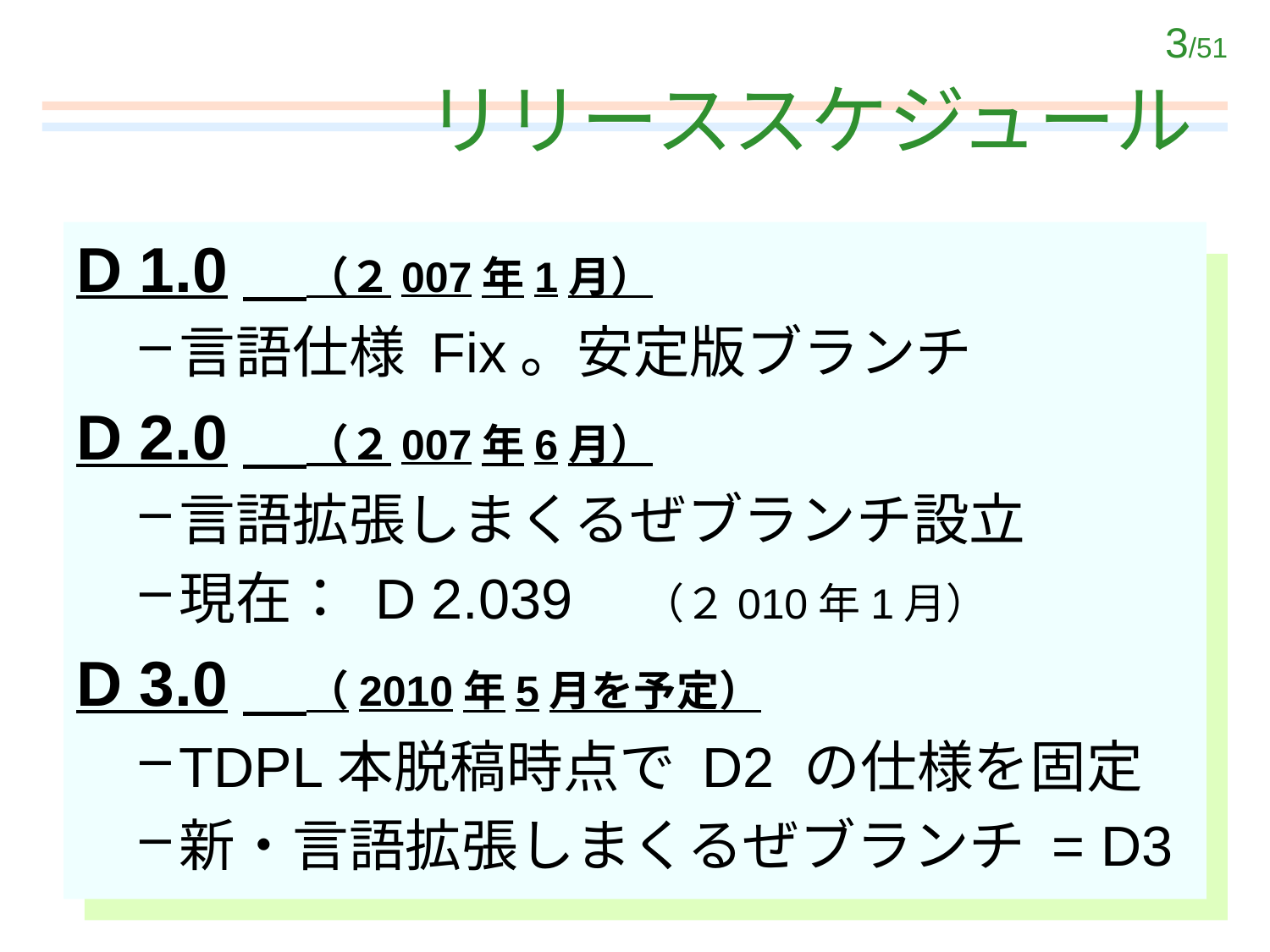

# リリーススケジュール
D 1.0　（２007年1月）
言語仕様 Fix。安定版ブランチ
D 2.0　（２007年6月）
言語拡張しまくるぜブランチ設立
現在： D 2.039　（２010年1月）
D 3.0　（2010年5月を予定）
TDPL本脱稿時点で D2 の仕様を固定
新・言語拡張しまくるぜブランチ = D3